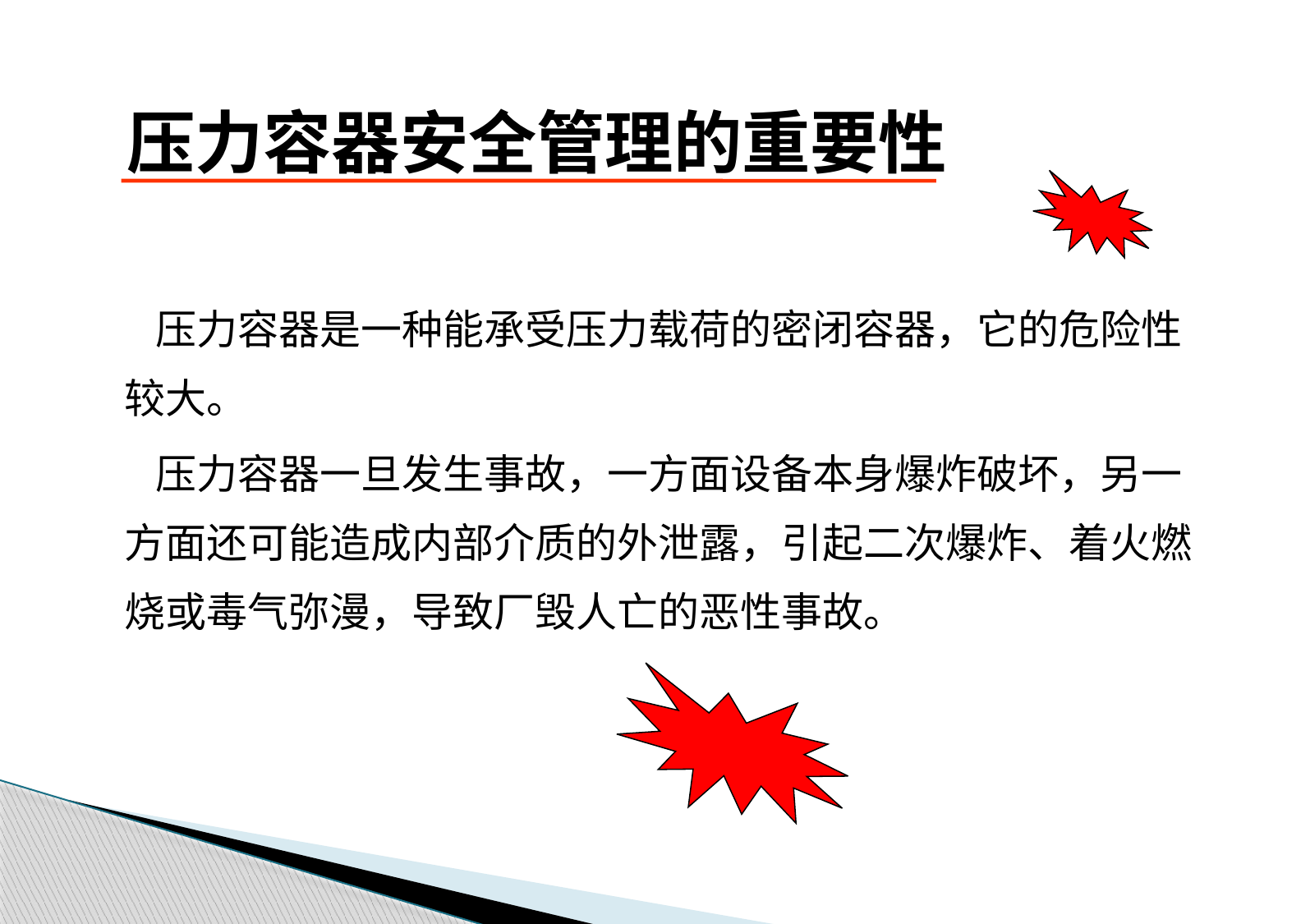

# 压力容器安全管理的重要性

      压力容器是一种能承受压力载荷的密闭容器，它的危险性较大。
      压力容器一旦发生事故，一方面设备本身爆炸破坏，另一方面还可能造成内部介质的外泄露，引起二次爆炸、着火燃烧或毒气弥漫，导致厂毁人亡的恶性事故。